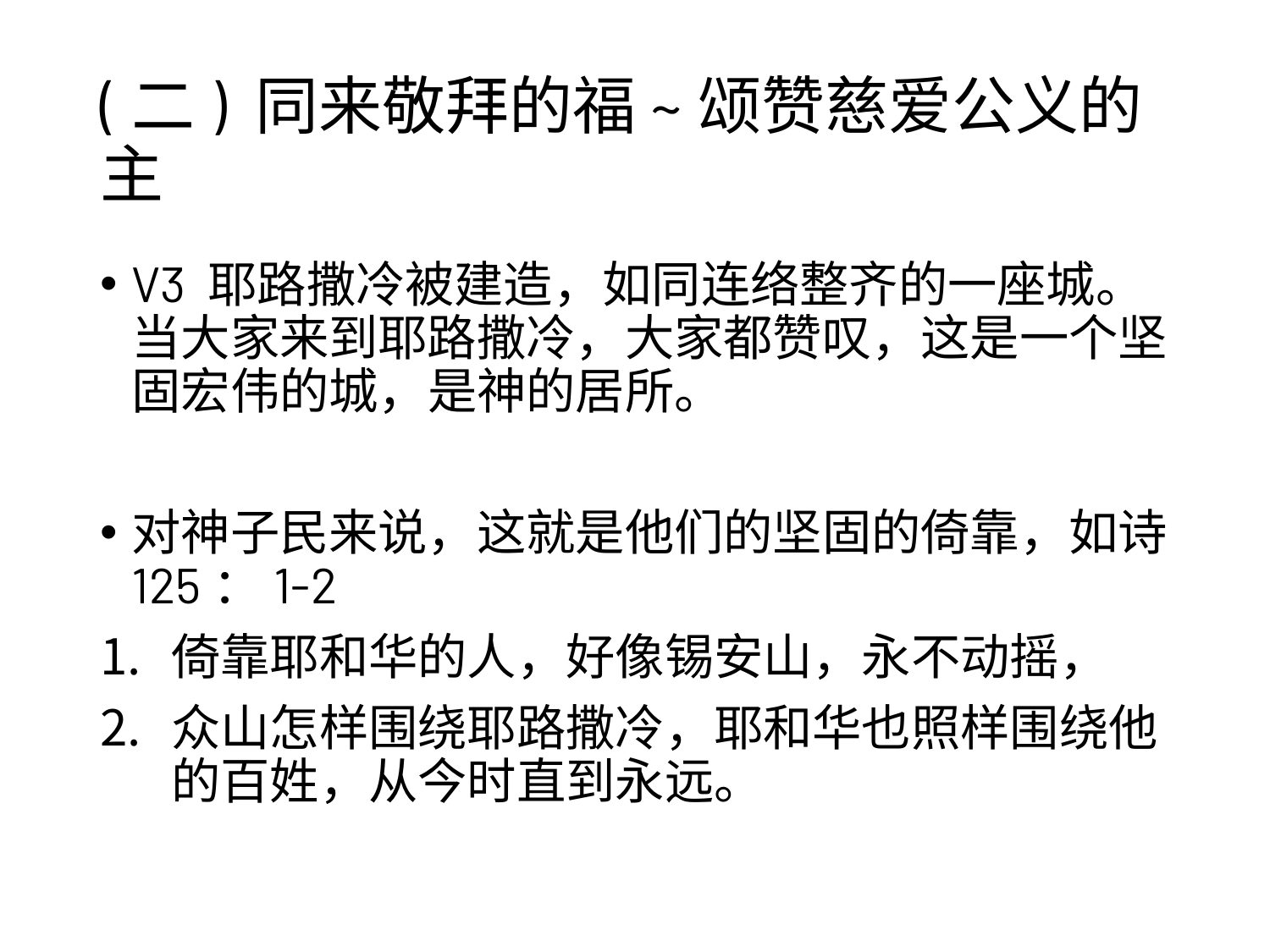

# (二)	 同来敬拜的福~颂赞慈爱公义的主
V3 耶路撒冷被建造，如同连络整齐的一座城。 当大家来到耶路撒冷，大家都赞叹，这是一个坚固宏伟的城，是神的居所。

对神子民来说，这就是他们的坚固的倚靠，如诗125：1-2
倚靠耶和华的人，好像锡安山，永不动摇，
众山怎样围绕耶路撒冷，耶和华也照样围绕他的百姓，从今时直到永远。